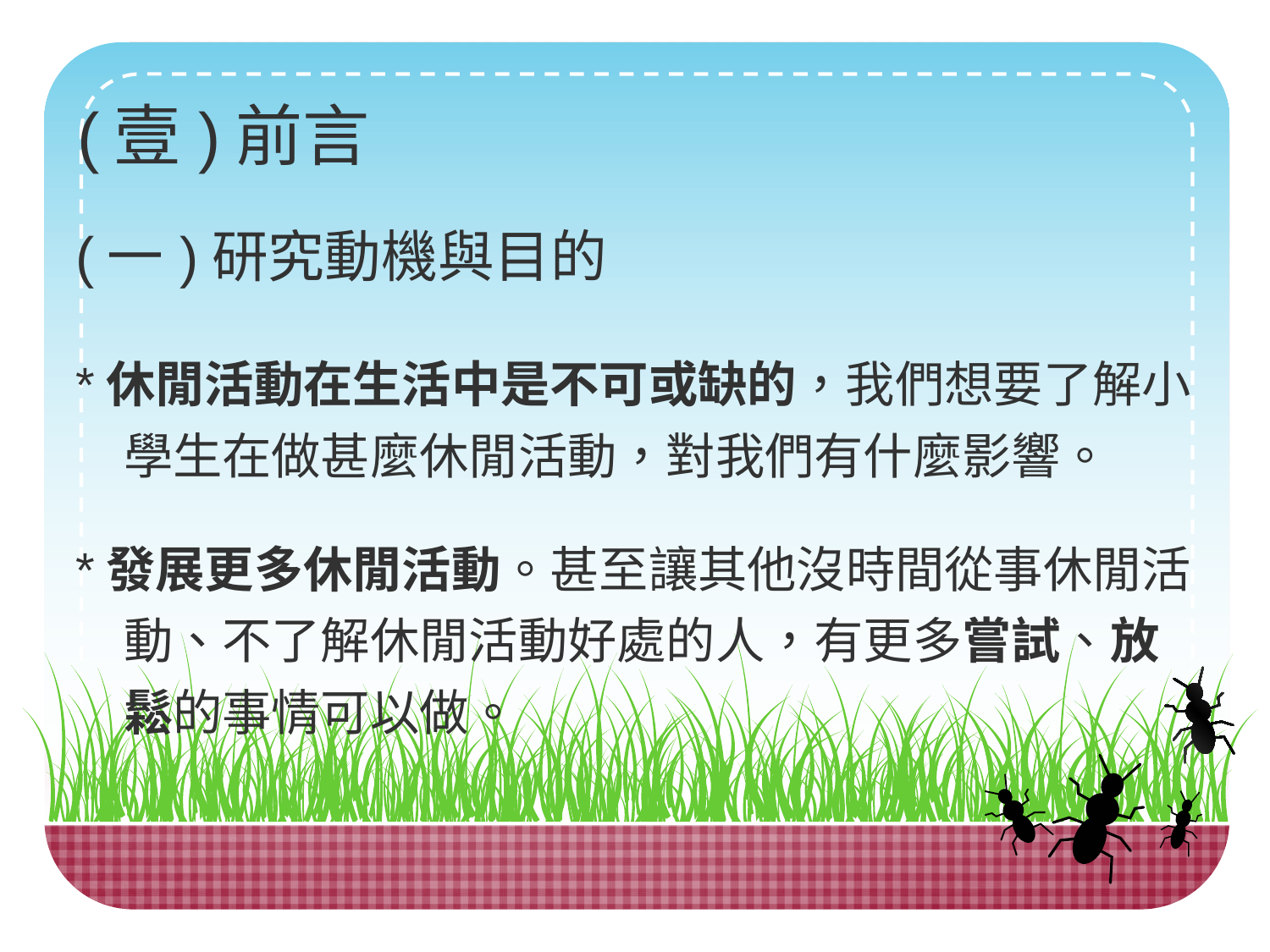

(壹)前言
(一)研究動機與目的

*休閒活動在生活中是不可或缺的，我們想要了解小學生在做甚麼休閒活動，對我們有什麼影響。

*發展更多休閒活動。甚至讓其他沒時間從事休閒活動、不了解休閒活動好處的人，有更多嘗試、放鬆的事情可以做。